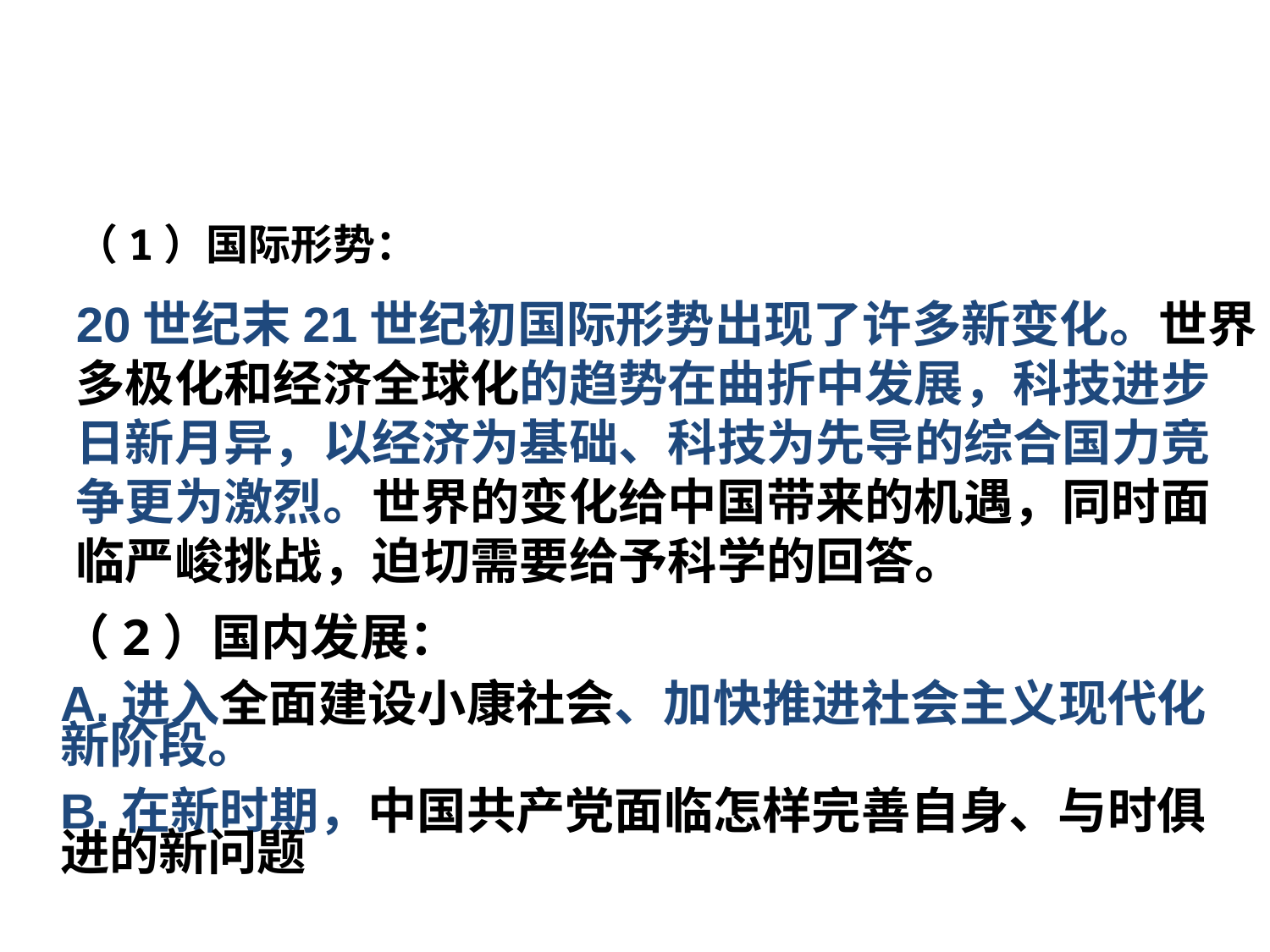

（1）国际形势：
20世纪末21世纪初国际形势出现了许多新变化。世界多极化和经济全球化的趋势在曲折中发展，科技进步日新月异，以经济为基础、科技为先导的综合国力竞争更为激烈。世界的变化给中国带来的机遇，同时面临严峻挑战，迫切需要给予科学的回答。
（2）国内发展：
A.进入全面建设小康社会、加快推进社会主义现代化新阶段。
B.在新时期，中国共产党面临怎样完善自身、与时俱进的新问题